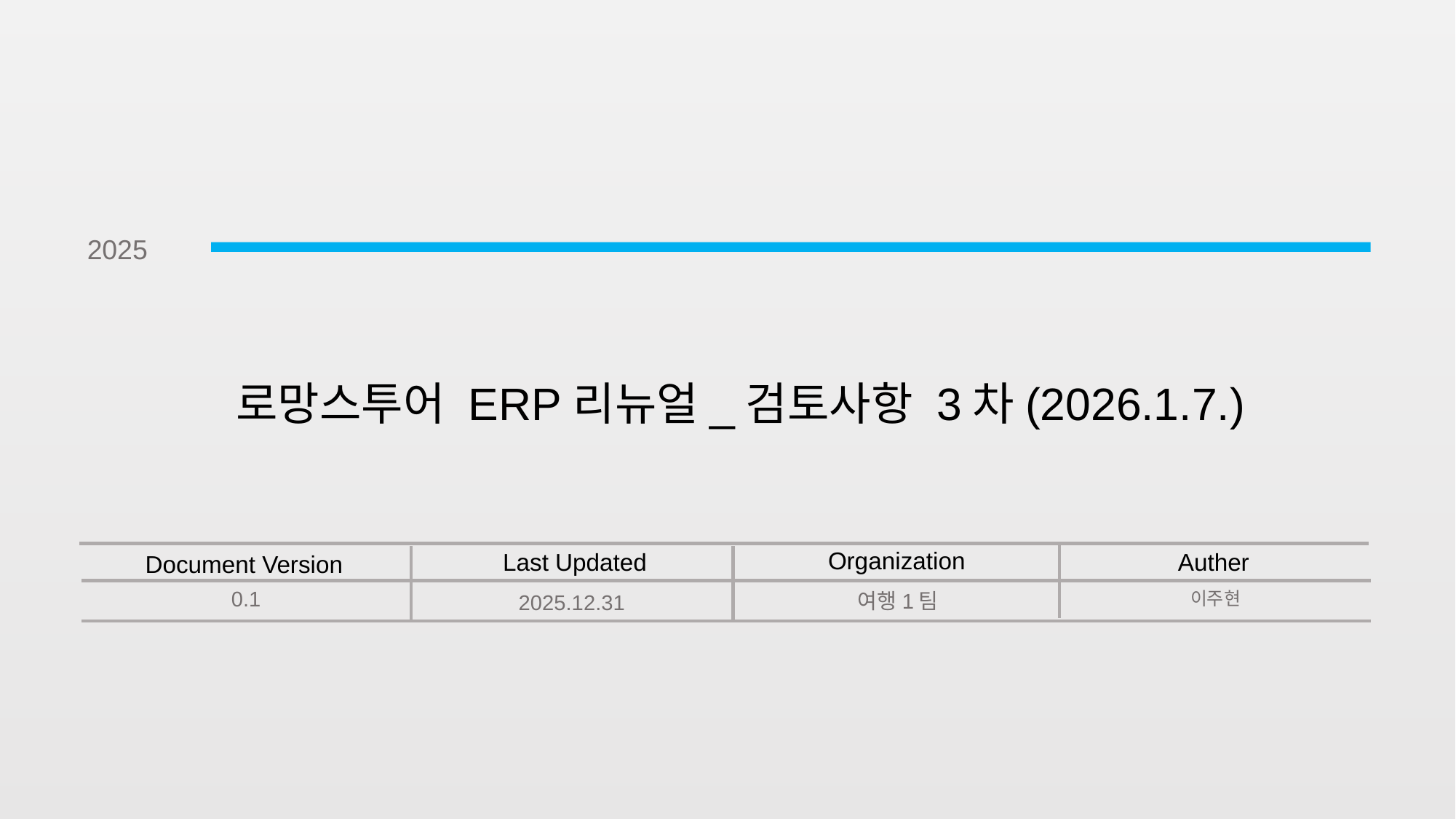

2025

로망스투어 ERP리뉴얼_검토사항 3차(2026.1.7.)
Organization
Auther
Last Updated
Document Version
0.1
이주현
여행1팀
2025.12.31
1